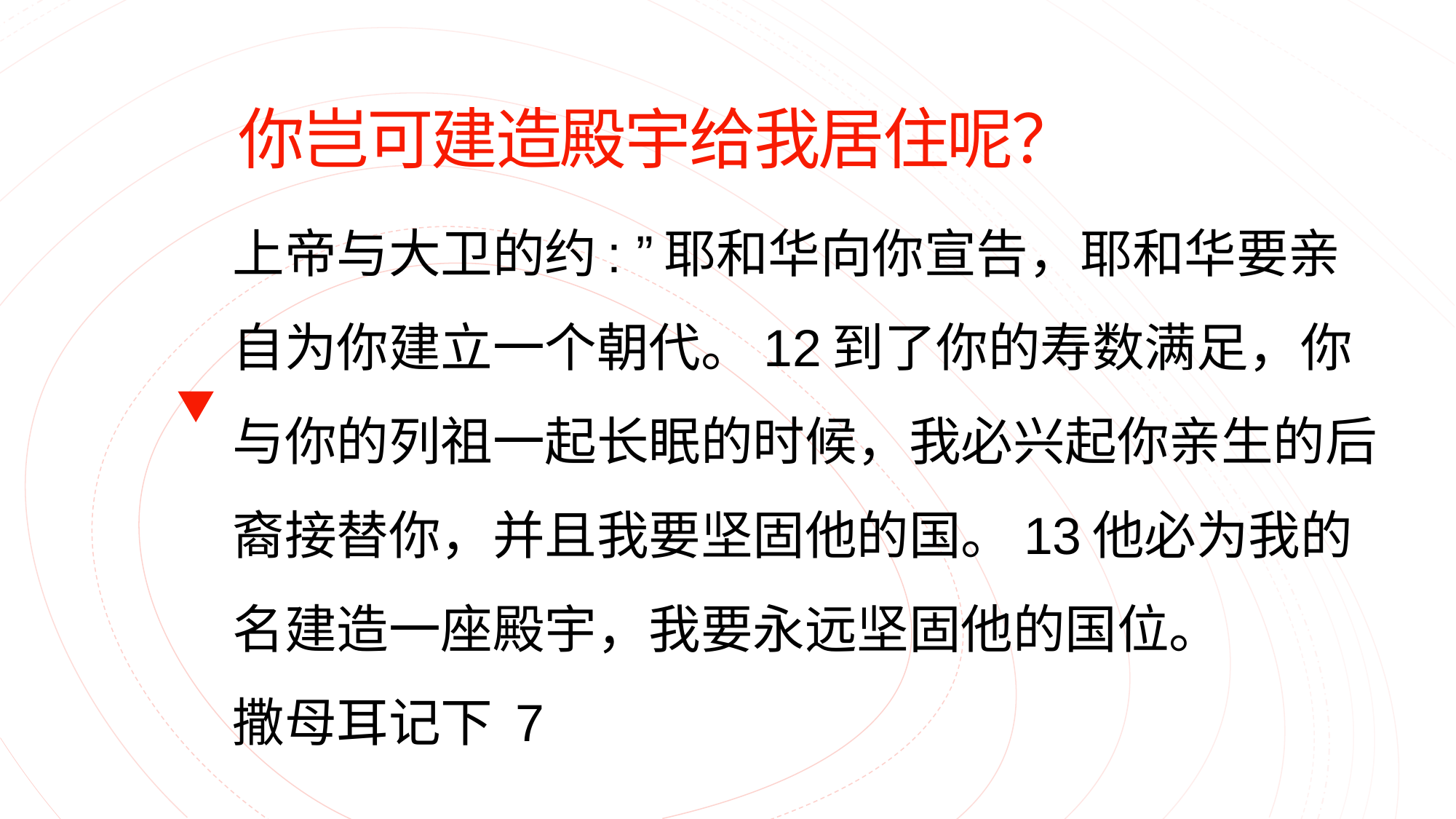

# 你岂可建造殿宇给我居住呢？

上帝与大卫的约: ”耶和华向你宣告，耶和华要亲自为你建立一个朝代。12到了你的寿数满足，你与你的列祖一起长眠的时候，我必兴起你亲生的后裔接替你，并且我要坚固他的国。13他必为我的名建造一座殿宇，我要永远坚固他的国位。           撒母耳记下 7